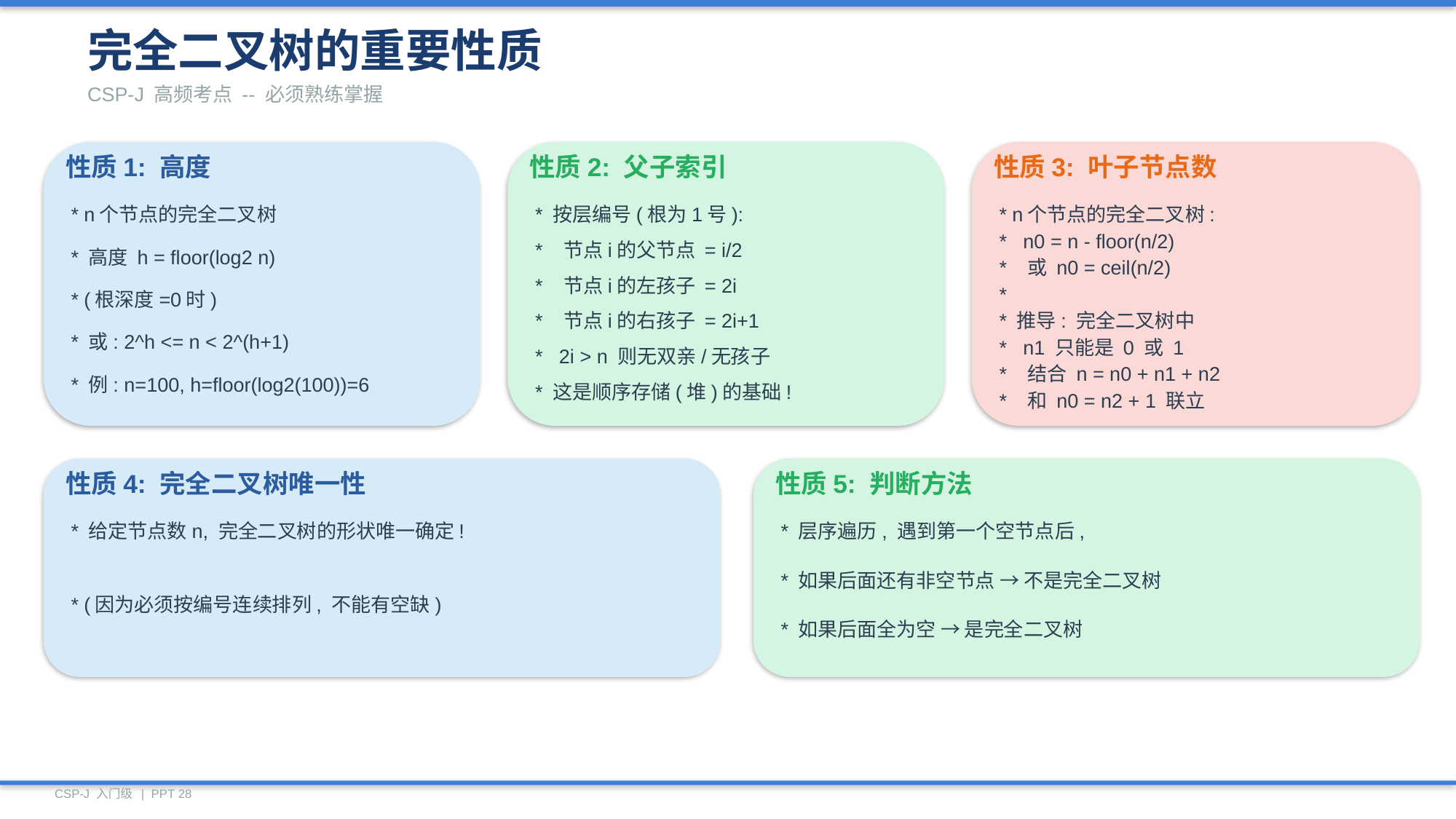

完全二叉树的重要性质
CSP-J 高频考点 -- 必须熟练掌握

性质1: 高度
性质2: 父子索引
性质3: 叶子节点数
* n个节点的完全二叉树
* 按层编号(根为1号):
* n个节点的完全二叉树:
*   n0 = n - floor(n/2)
*   节点i的父节点 = i/2
* 高度 h = floor(log2 n)
*   或 n0 = ceil(n/2)
*   节点i的左孩子 = 2i
*
* (根深度=0时)
*   节点i的右孩子 = 2i+1
* 推导: 完全二叉树中
* 或: 2^h <= n < 2^(h+1)
*   n1 只能是 0 或 1
*   2i > n 则无双亲/无孩子
*   结合 n = n0 + n1 + n2
* 例: n=100, h=floor(log2(100))=6
* 这是顺序存储(堆)的基础!
*   和 n0 = n2 + 1 联立

性质4: 完全二叉树唯一性
性质5: 判断方法
* 给定节点数n, 完全二叉树的形状唯一确定!
* 层序遍历, 遇到第一个空节点后,
* 如果后面还有非空节点 → 不是完全二叉树
* (因为必须按编号连续排列, 不能有空缺)
* 如果后面全为空 → 是完全二叉树

CSP-J 入门级  |  PPT 28